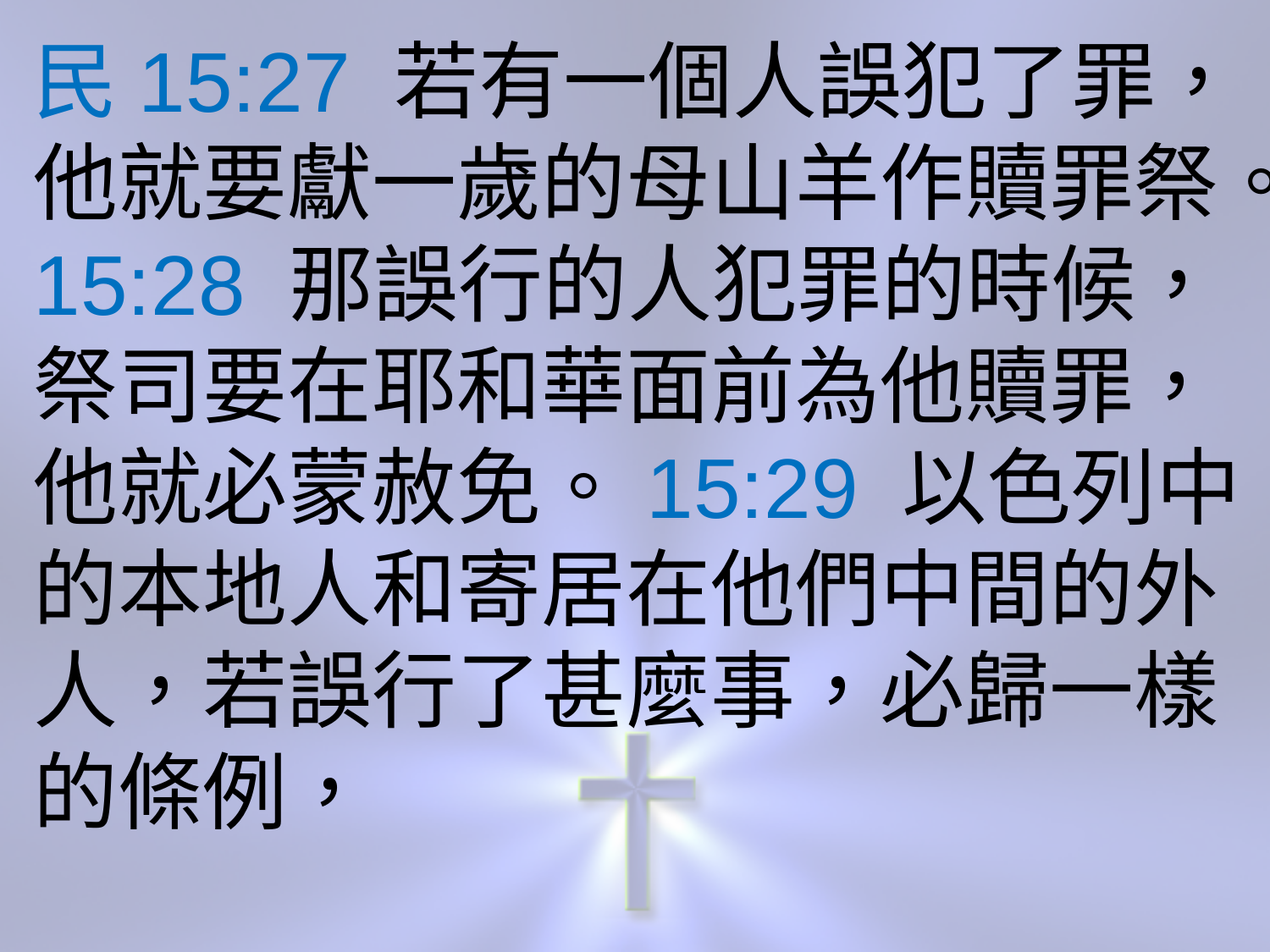

民15:27 若有一個人誤犯了罪，他就要獻一歲的母山羊作贖罪祭。15:28 那誤行的人犯罪的時候，祭司要在耶和華面前為他贖罪，他就必蒙赦免。15:29 以色列中的本地人和寄居在他們中間的外人，若誤行了甚麼事，必歸一樣的條例，